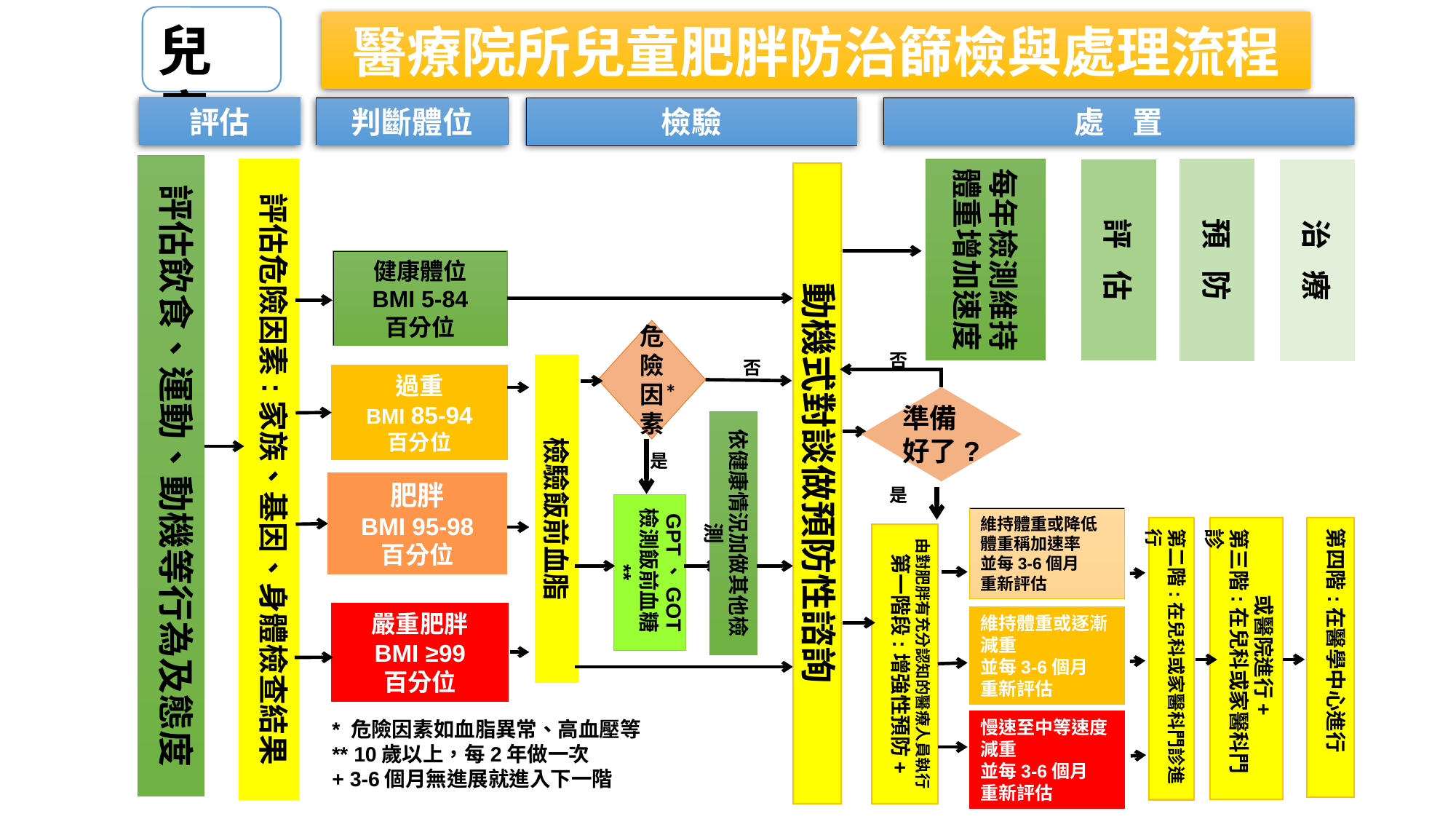

兒童
醫療院所兒童肥胖防治篩檢與處理流程
評估
處    置
判斷體位
檢驗
評估飲食、運動、動機等行為及態度
每年檢測維持體重增加速度
評估危險因素:家族、基因、身體檢查結果
評   估
預   防
治   療
動機式對談做預防性諮詢
健康體位
BMI 5-84
百分位
危險因素
否
否
檢驗飯前血脂
過重
BMI 85-94
百分位
*
準備好了?
依健康情況加做其他檢測
是
肥胖
BMI 95-98
百分位
是
GPT、GOT
檢測飯前血糖**
維持體重或降低體重稱加速率
並每3-6個月
重新評估
第四階:在醫學中心進行
第二階:在兒科或家醫科門診進行
             或醫院進行+
第三階:在兒科或家醫科門診
由對肥胖有充分認知的醫療人員執行
第一階段:增強性預防+
嚴重肥胖
BMI ≥99
百分位
維持體重或逐漸減重
並每3-6個月
重新評估
* 危險因素如血脂異常、高血壓等
** 10歲以上，每2年做一次
+ 3-6個月無進展就進入下一階
慢速至中等速度減重
並每3-6個月
重新評估